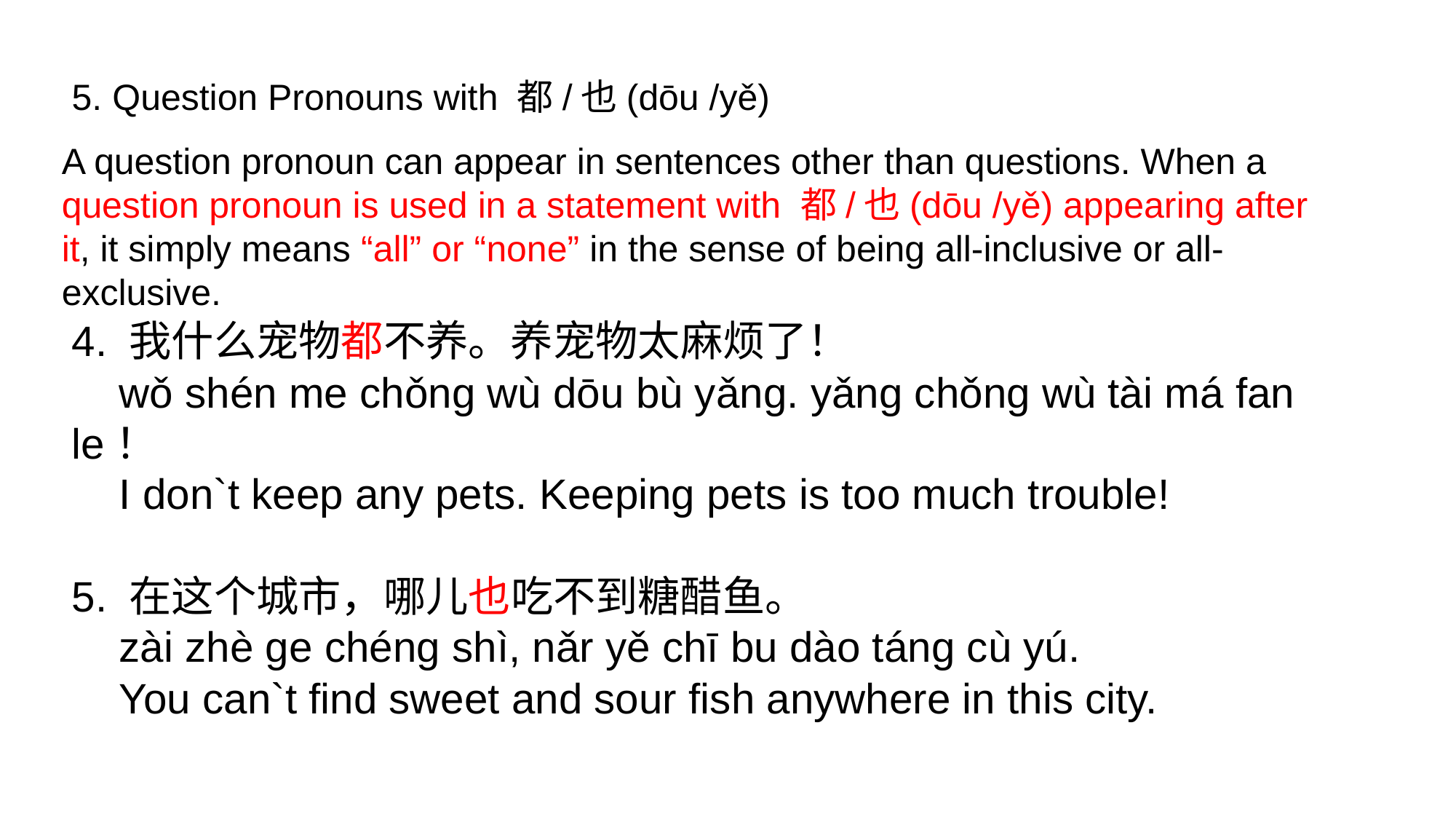

5. Question Pronouns with 都/也(dōu /yě)
A question pronoun can appear in sentences other than questions. When a question pronoun is used in a statement with 都/也(dōu /yě) appearing after it, it simply means “all” or “none” in the sense of being all-inclusive or all-exclusive.
4. 我什么宠物都不养。养宠物太麻烦了！
    wǒ shén me chǒng wù dōu bù yǎng. yǎng chǒng wù tài má fan le！
    I don`t keep any pets. Keeping pets is too much trouble!

5. 在这个城市，哪儿也吃不到糖醋鱼。
    zài zhè ge chéng shì, nǎr yě chī bu dào táng cù yú.
    You can`t find sweet and sour fish anywhere in this city.